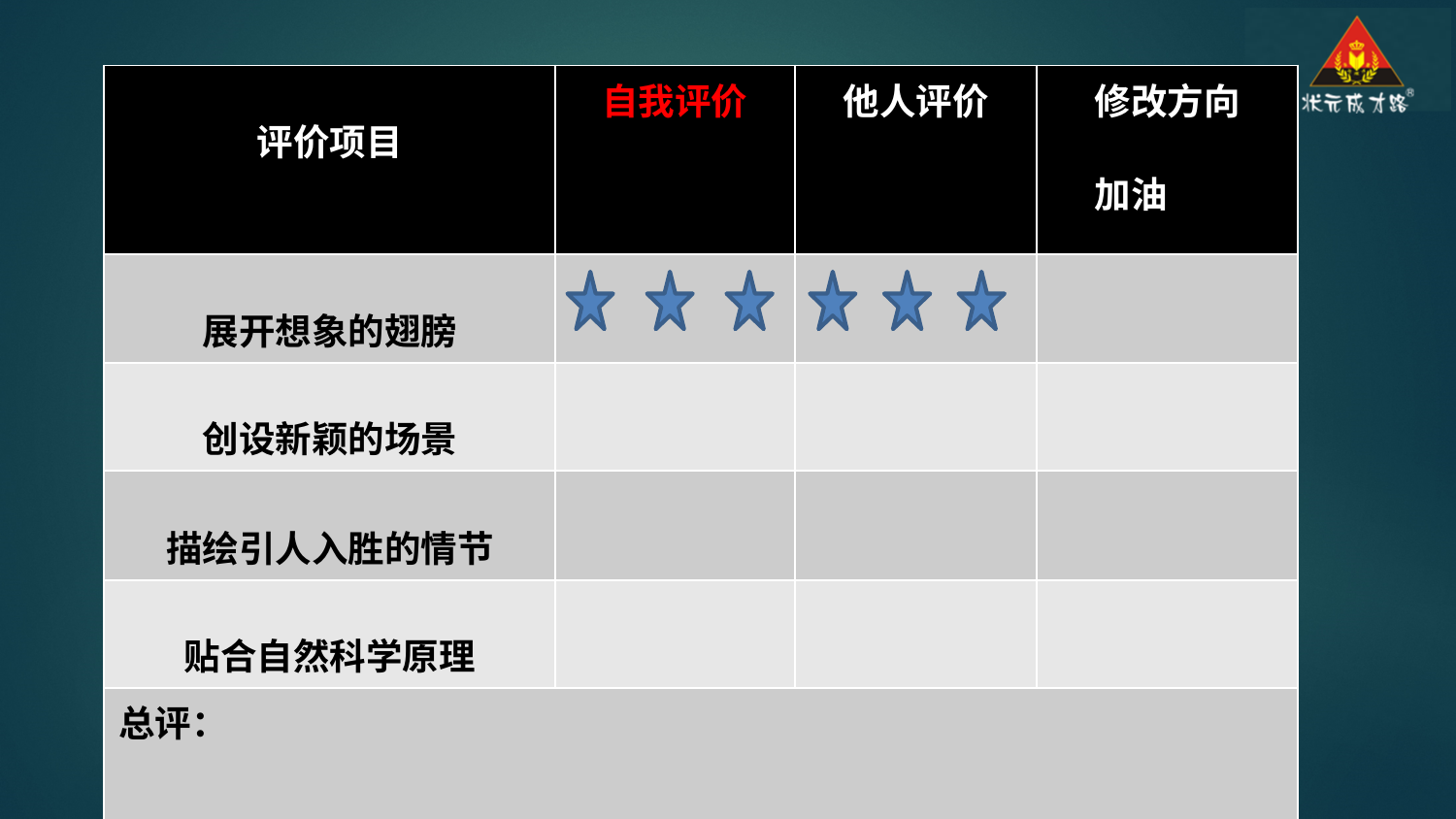

| 评价项目 | 自我评价 | 他人评价 | 修改方向 加油 |
| --- | --- | --- | --- |
| 展开想象的翅膀 |  |  |  |
| 创设新颖的场景 |  |  |  |
| 描绘引人入胜的情节 |  |  |  |
| 贴合自然科学原理 |  |  |  |
| 总评： |  |  |  |